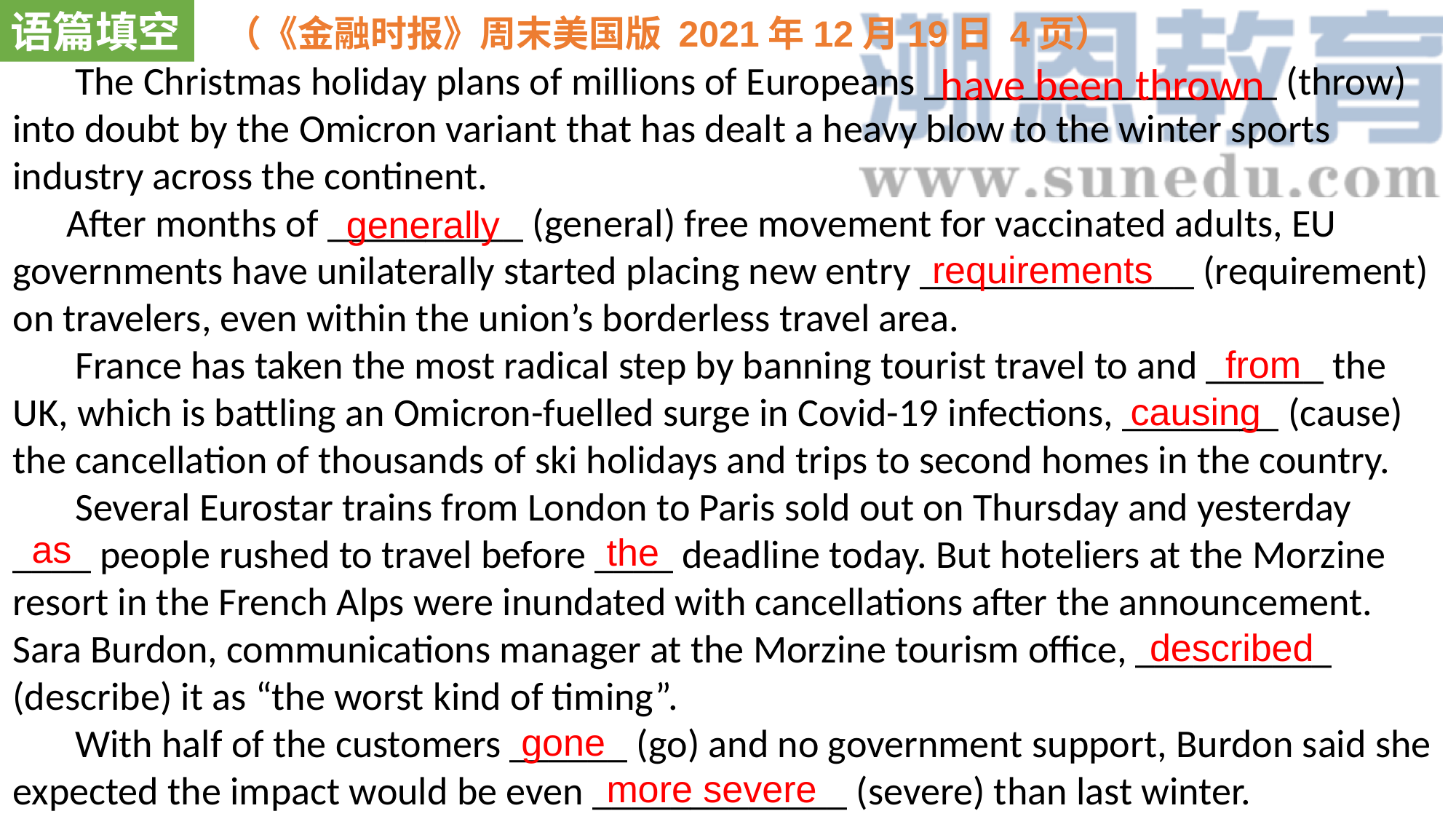

语篇填空
（《金融时报》周末美国版 2021年12月19日 4页）
       The Christmas holiday plans of millions of Europeans __________________ (throw) into doubt by the Omicron variant that has dealt a heavy blow to the winter sports industry across the continent.
      After months of __________ (general) free movement for vaccinated adults, EU governments have unilaterally started placing new entry ______________ (requirement) on travelers, even within the union’s borderless travel area.
       France has taken the most radical step by banning tourist travel to and ______ the UK, which is battling an Omicron-fuelled surge in Covid-19 infections, ________ (cause) the cancellation of thousands of ski holidays and trips to second homes in the country.
       Several Eurostar trains from London to Paris sold out on Thursday and yesterday ____ people rushed to travel before ____ deadline today. But hoteliers at the Morzine resort in the French Alps were inundated with cancellations after the announcement. Sara Burdon, communications manager at the Morzine tourism office, __________ (describe) it as “the worst kind of timing”.
       With half of the customers ______ (go) and no government support, Burdon said she expected the impact would be even _____________ (severe) than last winter.
have been thrown
generally
requirements
from
causing
the
as
described
gone
more severe